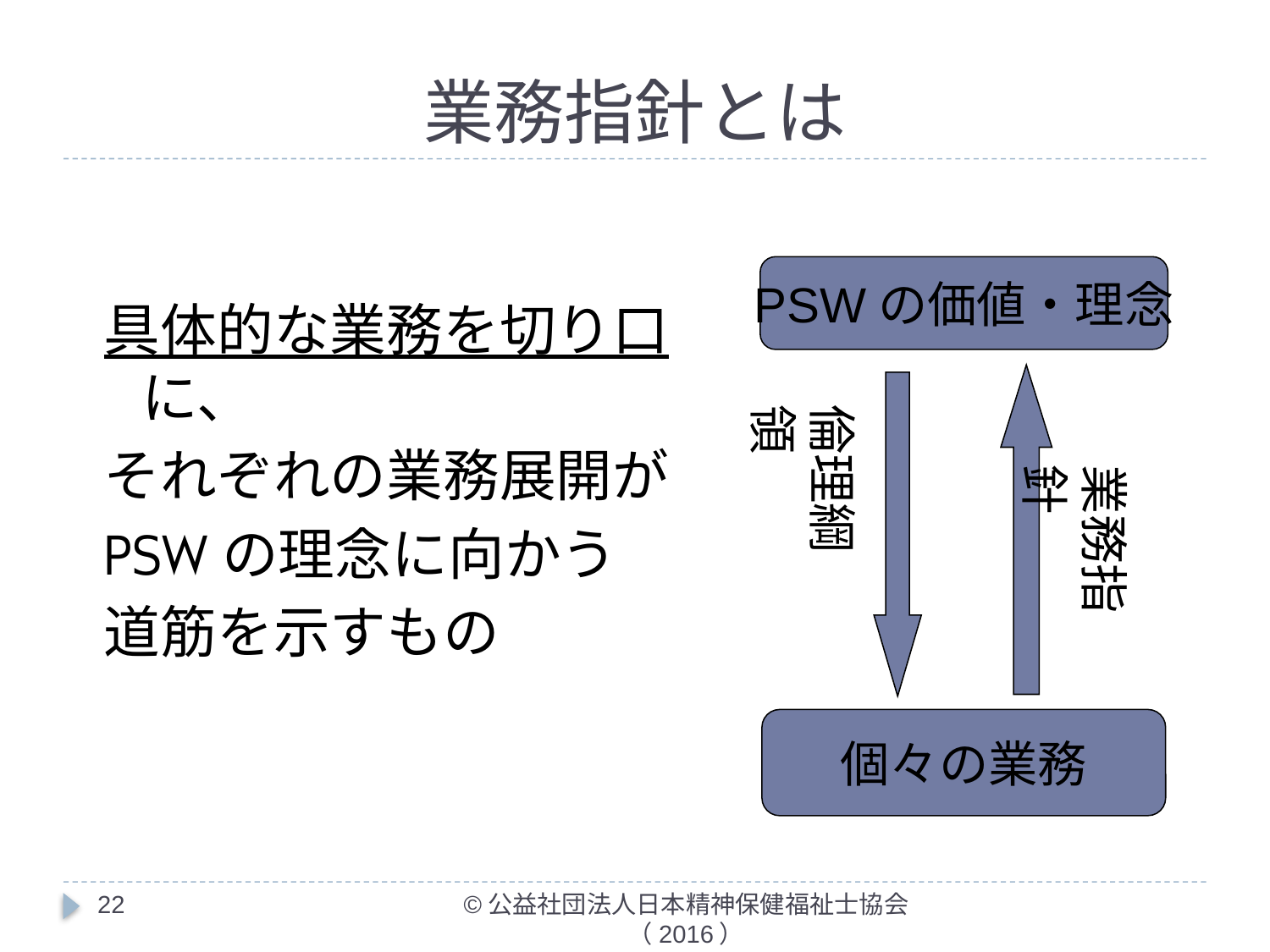

# 業務指針とは

PSWの価値・理念
具体的な業務を切り口に、
それぞれの業務展開が
PSWの理念に向かう
道筋を示すもの

倫理綱領
業務指針
個々の業務
22
©公益社団法人日本精神保健福祉士協会（2016）